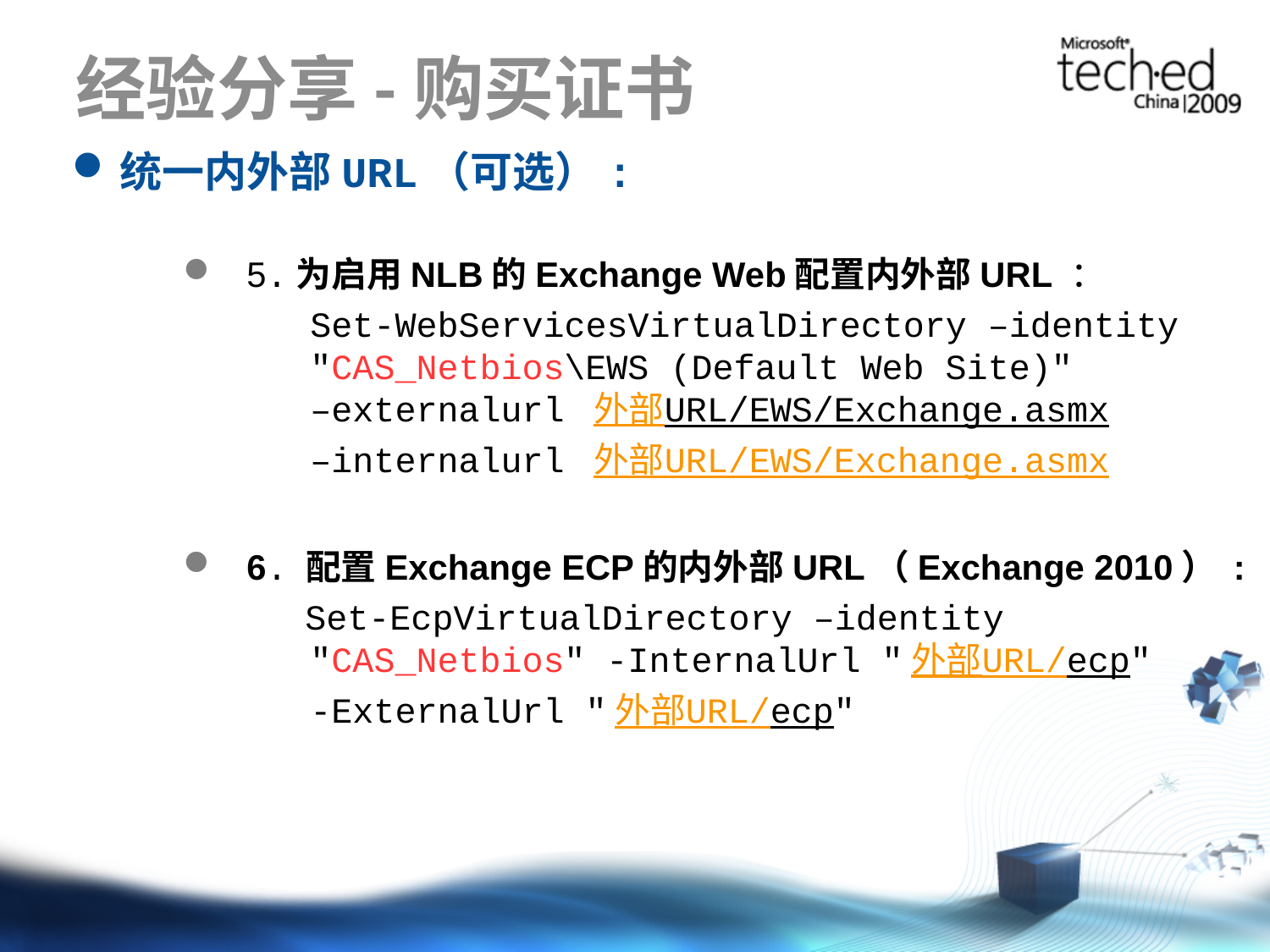

# 经验分享-购买证书
统一内外部URL（可选）:

5.为启用NLB的Exchange Web配置内外部URL ：
   Set-WebServicesVirtualDirectory –identity  "CAS_Netbios\EWS (Default Web Site)"       –externalurl 外部URL/EWS/Exchange.asmx     –internalurl 外部URL/EWS/Exchange.asmx

6. 配置Exchange ECP的内外部URL（Exchange 2010） :
      Set-EcpVirtualDirectory –identity  "CAS_Netbios" -InternalUrl "外部URL/ecp"    -ExternalUrl "外部URL/ecp"